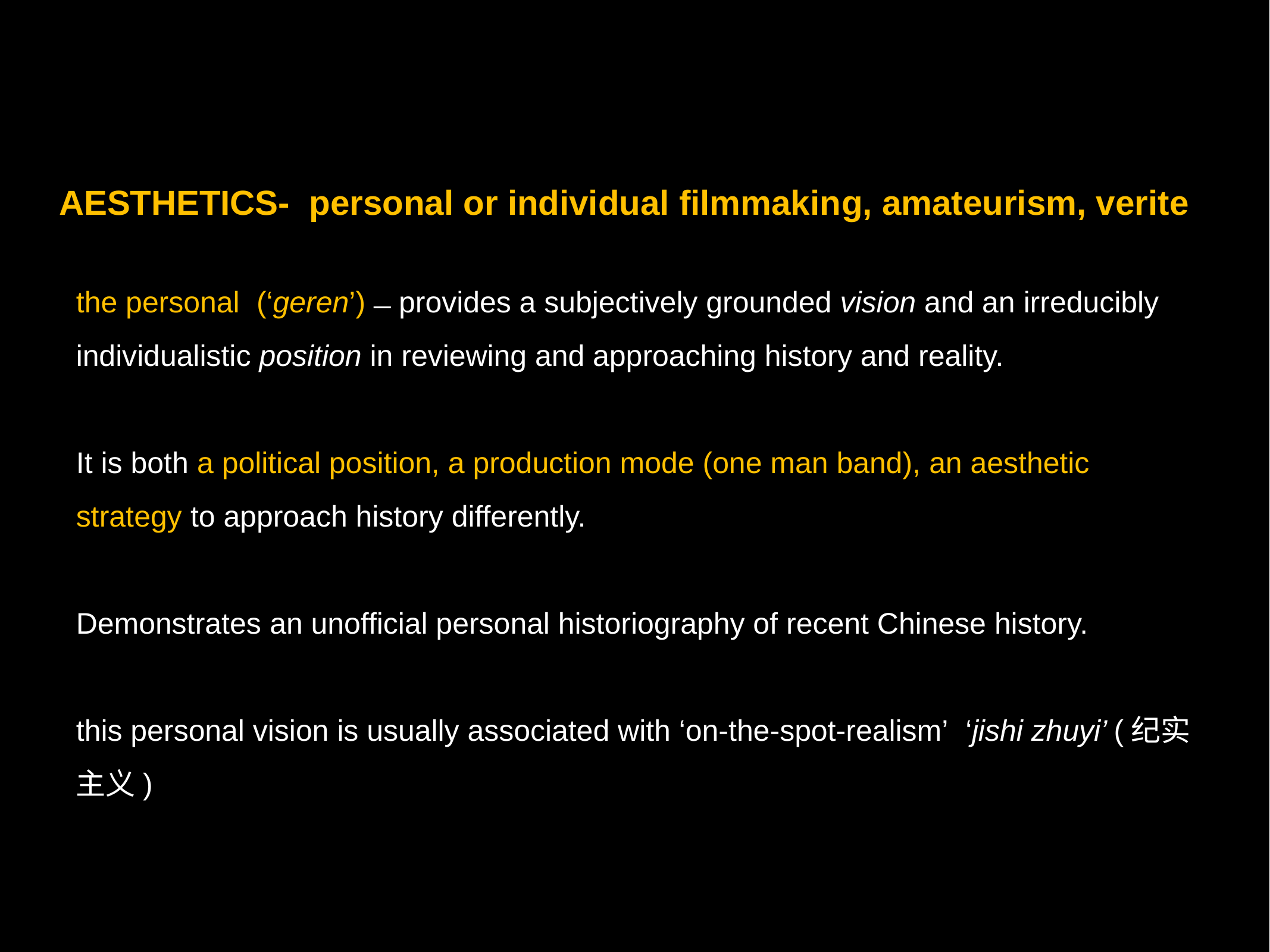

# AESTHETICS-  personal or individual filmmaking, amateurism, verite
the personal  (‘geren’)  ̶  provides a subjectively grounded vision and an irreducibly individualistic position in reviewing and approaching history and reality.

It is both a political position, a production mode (one man band), an aesthetic strategy to approach history differently.

Demonstrates an unofficial personal historiography of recent Chinese history.

this personal vision is usually associated with ‘on-the-spot-realism’. ‘jishi zhuyi’ (纪实主义)